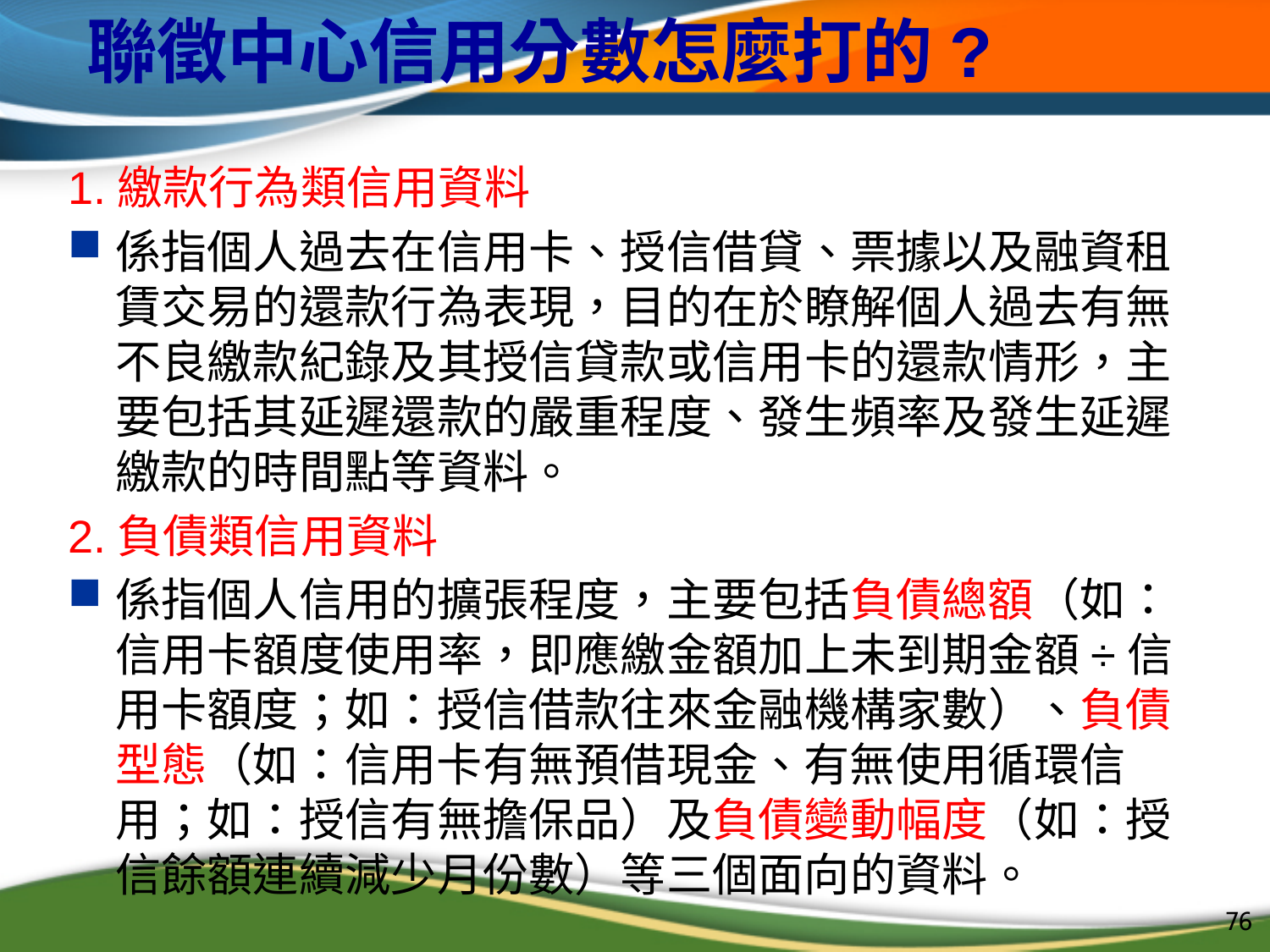

# 聯徵中心信用分數怎麼打的?
1.繳款行為類信用資料
係指個人過去在信用卡、授信借貸、票據以及融資租賃交易的還款行為表現，目的在於瞭解個人過去有無不良繳款紀錄及其授信貸款或信用卡的還款情形，主要包括其延遲還款的嚴重程度、發生頻率及發生延遲繳款的時間點等資料。
2.負債類信用資料
係指個人信用的擴張程度，主要包括負債總額（如：信用卡額度使用率，即應繳金額加上未到期金額÷信用卡額度；如：授信借款往來金融機構家數）、負債型態（如：信用卡有無預借現金、有無使用循環信用；如：授信有無擔保品）及負債變動幅度（如：授信餘額連續減少月份數）等三個面向的資料。
76